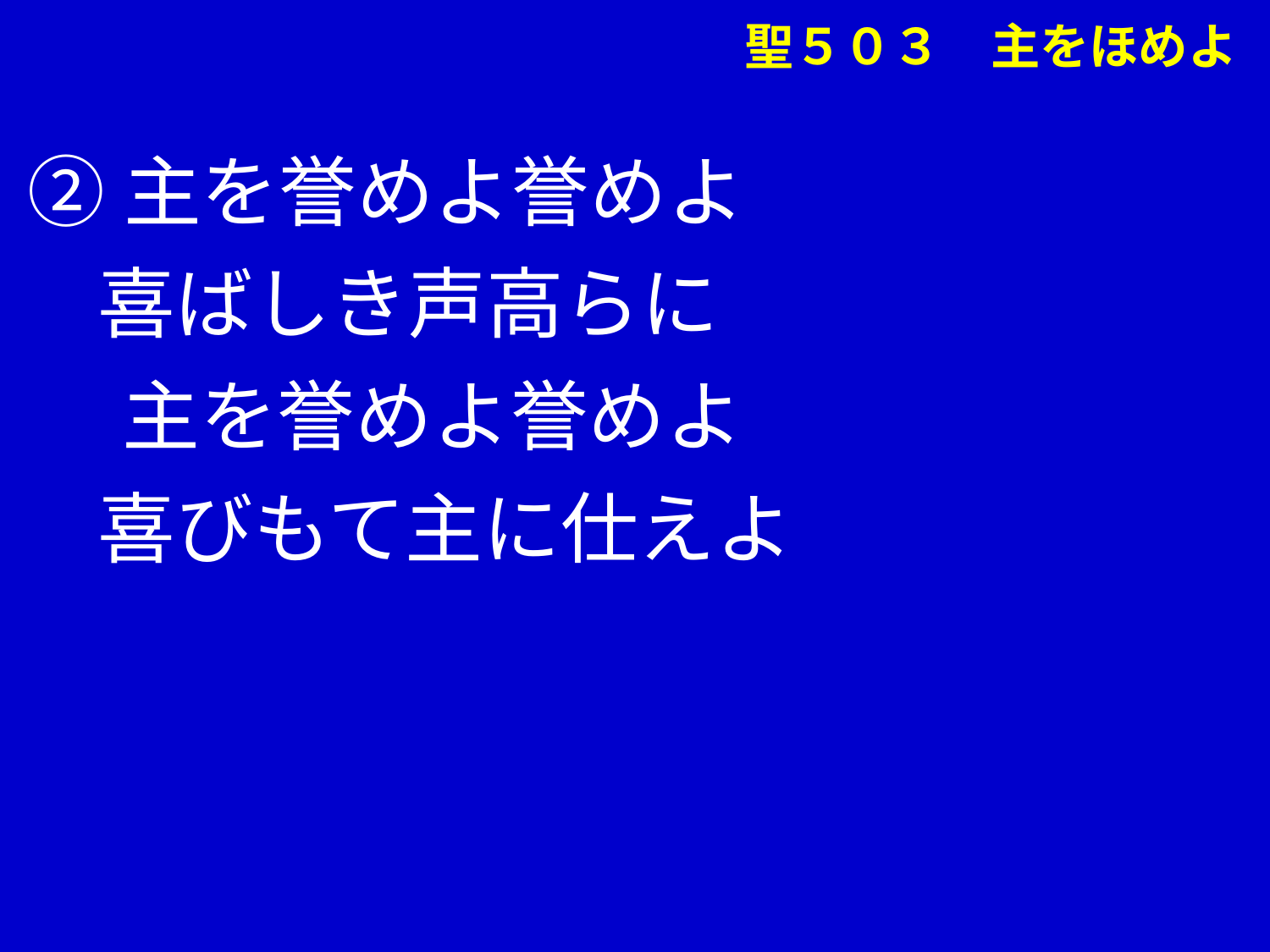

聖５０３　主をほめよ
②主を誉めよ誉めよ
   喜ばしき声高らに
　 主を誉めよ誉めよ
   喜びもて主に仕えよ